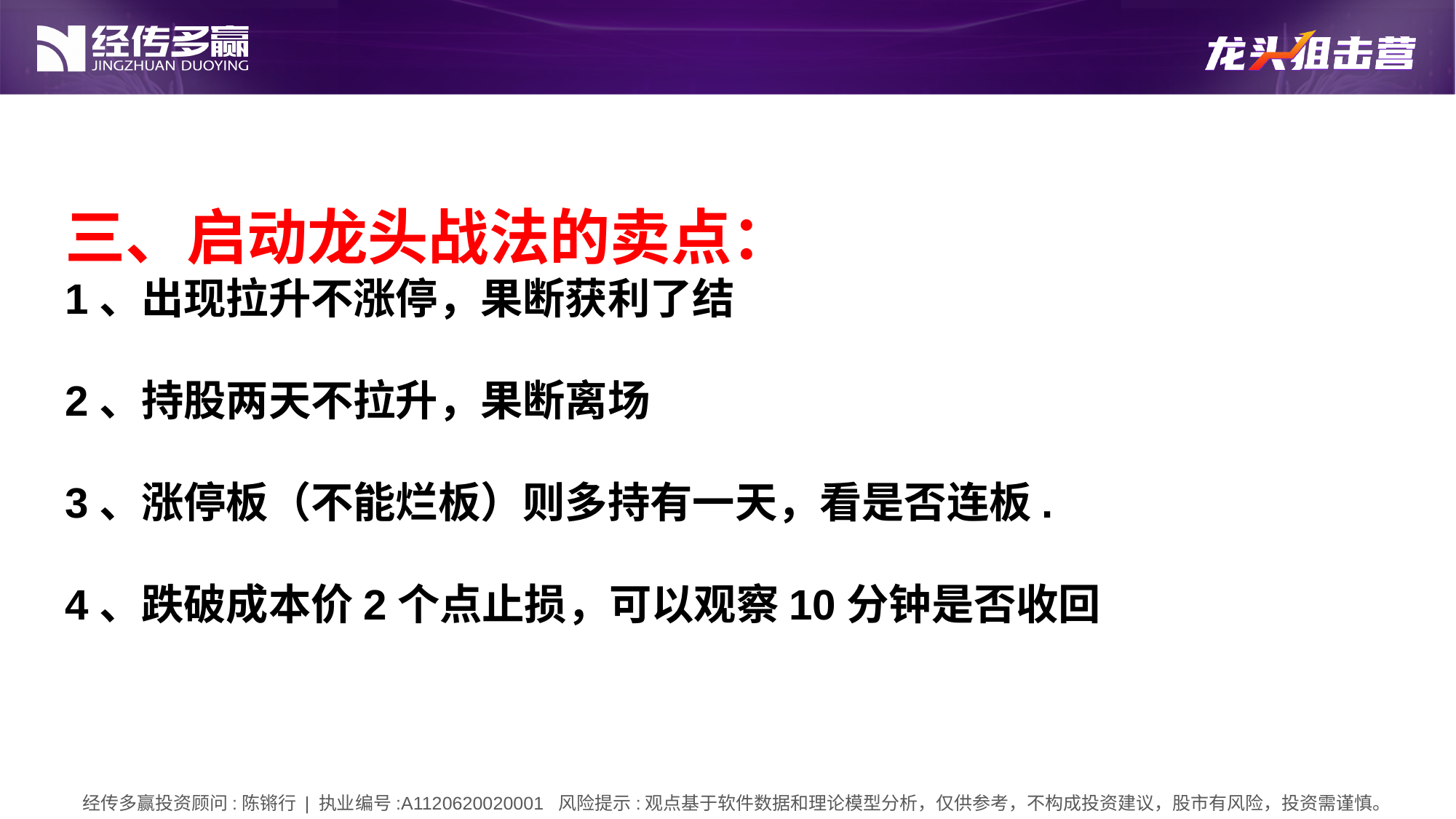

三、启动龙头战法的卖点：
1、出现拉升不涨停，果断获利了结

2、持股两天不拉升，果断离场

3、涨停板（不能烂板）则多持有一天，看是否连板.

4、跌破成本价2个点止损，可以观察10分钟是否收回